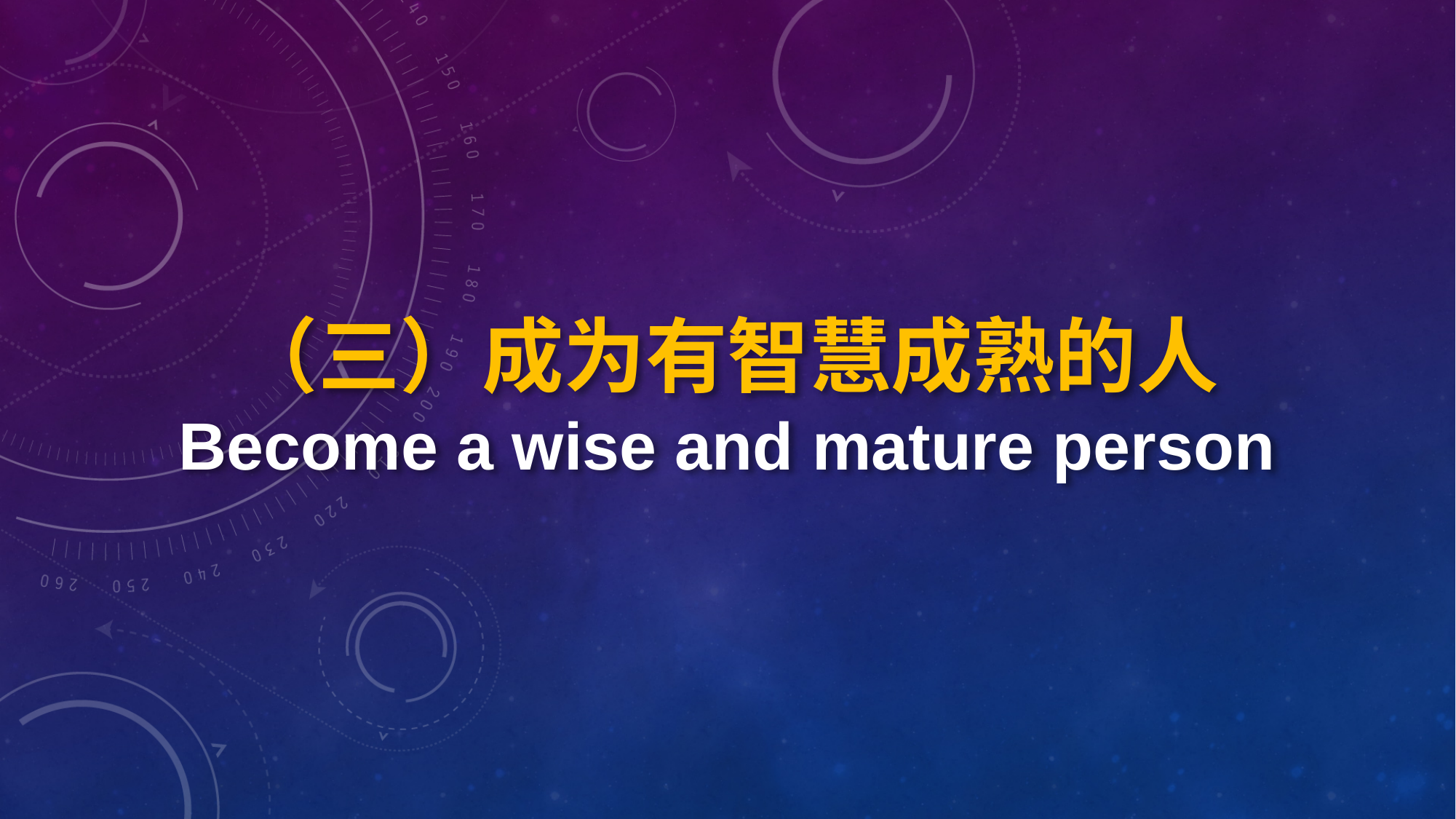

（三）成为有智慧成熟的人
Become a wise and mature person